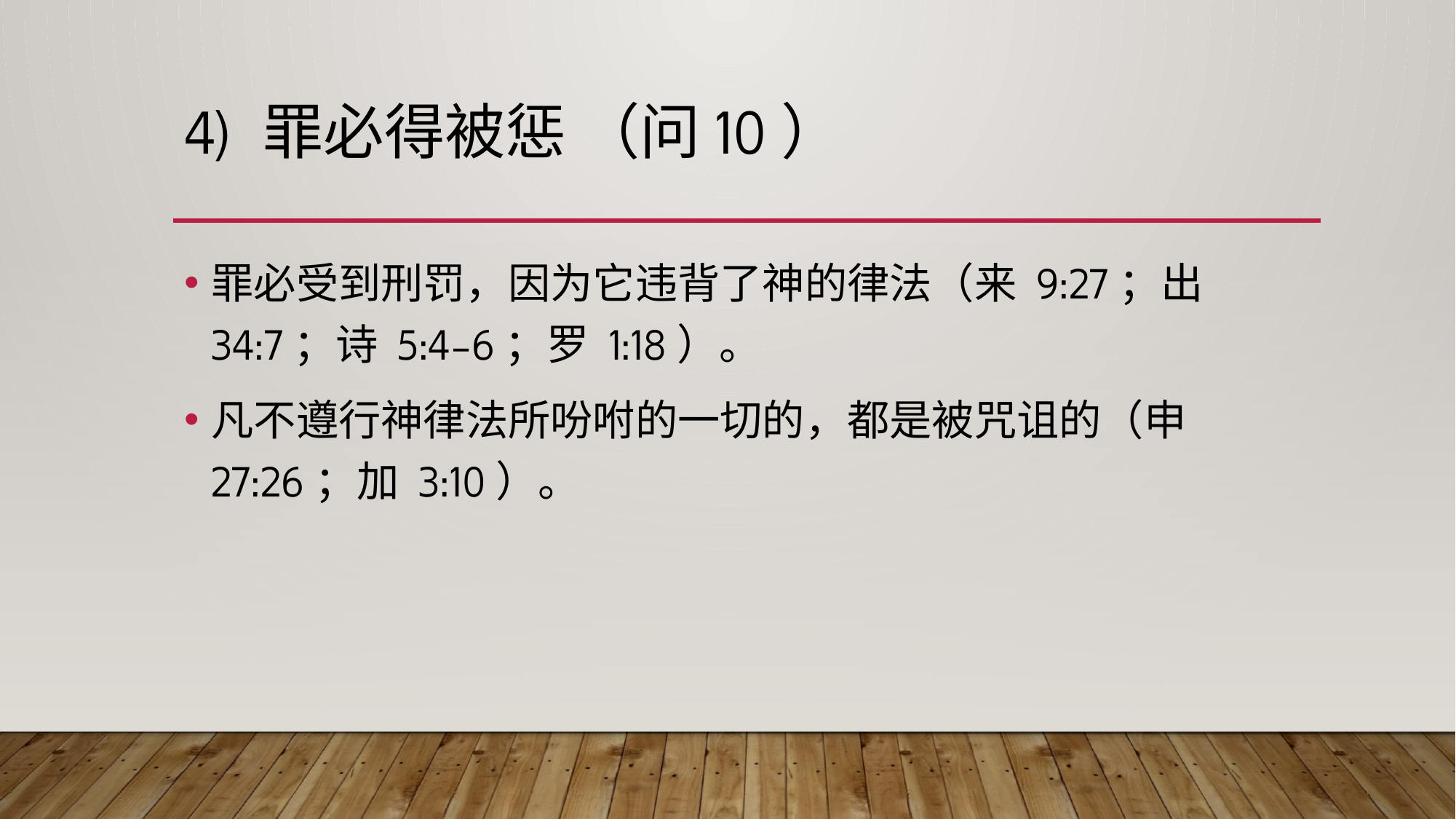

# 4) 罪必得被惩 （问10）
罪必受到刑罚，因为它违背了神的律法（来 9:27；出 34:7；诗 5:4–6；罗 1:18）。
凡不遵行神律法所吩咐的一切的，都是被咒诅的（申 27:26；加 3:10）。